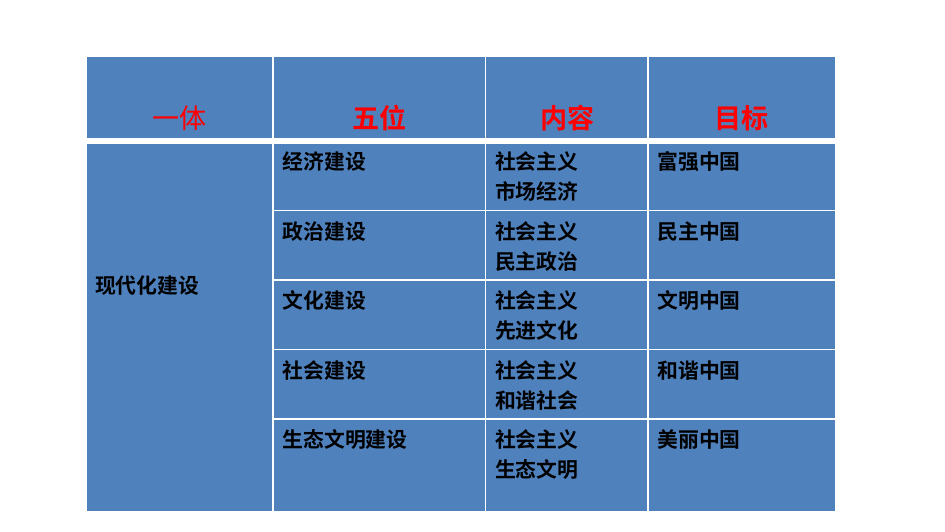

| 一体 | 五位 | 内容 | 目标 |
| --- | --- | --- | --- |
| 现代化建设 | 经济建设 | 社会主义 市场经济 | 富强中国 |
|  | 政治建设 | 社会主义 民主政治 | 民主中国 |
|  | 文化建设 | 社会主义 先进文化 | 文明中国 |
|  | 社会建设 | 社会主义 和谐社会 | 和谐中国 |
|  | 生态文明建设 | 社会主义 生态文明 | 美丽中国 |